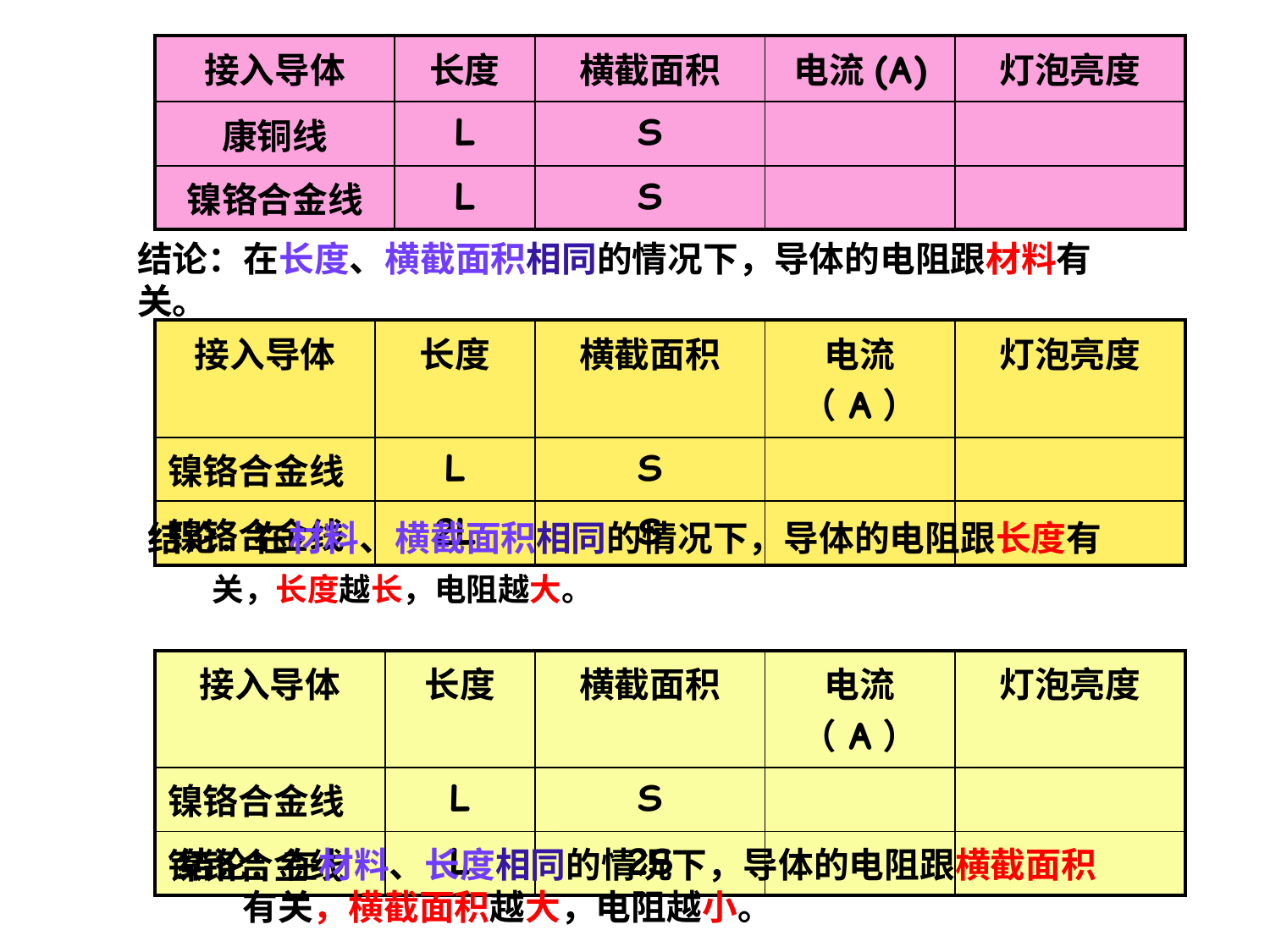

| 接入导体 | 长度 | 横截面积 | 电流(A) | 灯泡亮度 |
| --- | --- | --- | --- | --- |
| 康铜线 | L | S |  |  |
| 镍铬合金线 | L | S |  |  |

结论：在长度、横截面积相同的情况下，导体的电阻跟材料有关。
| 接入导体 | 长度 | 横截面积 | 电流（A） | 灯泡亮度 |
| --- | --- | --- | --- | --- |
| 镍铬合金线 | L | S |  |  |
| 镍铬合金线 | 2L | S |  |  |
结论：在材料、横截面积相同的情况下，导体的电阻跟长度有
       关，长度越长，电阻越大。
| 接入导体 | 长度 | 横截面积 | 电流（A） | 灯泡亮度 |
| --- | --- | --- | --- | --- |
| 镍铬合金线 | L | S |  |  |
| 镍铬合金线 | L | 2S |  |  |
结论：在材料、长度相同的情况下，导体的电阻跟横截面积
        有关，横截面积越大，电阻越小。